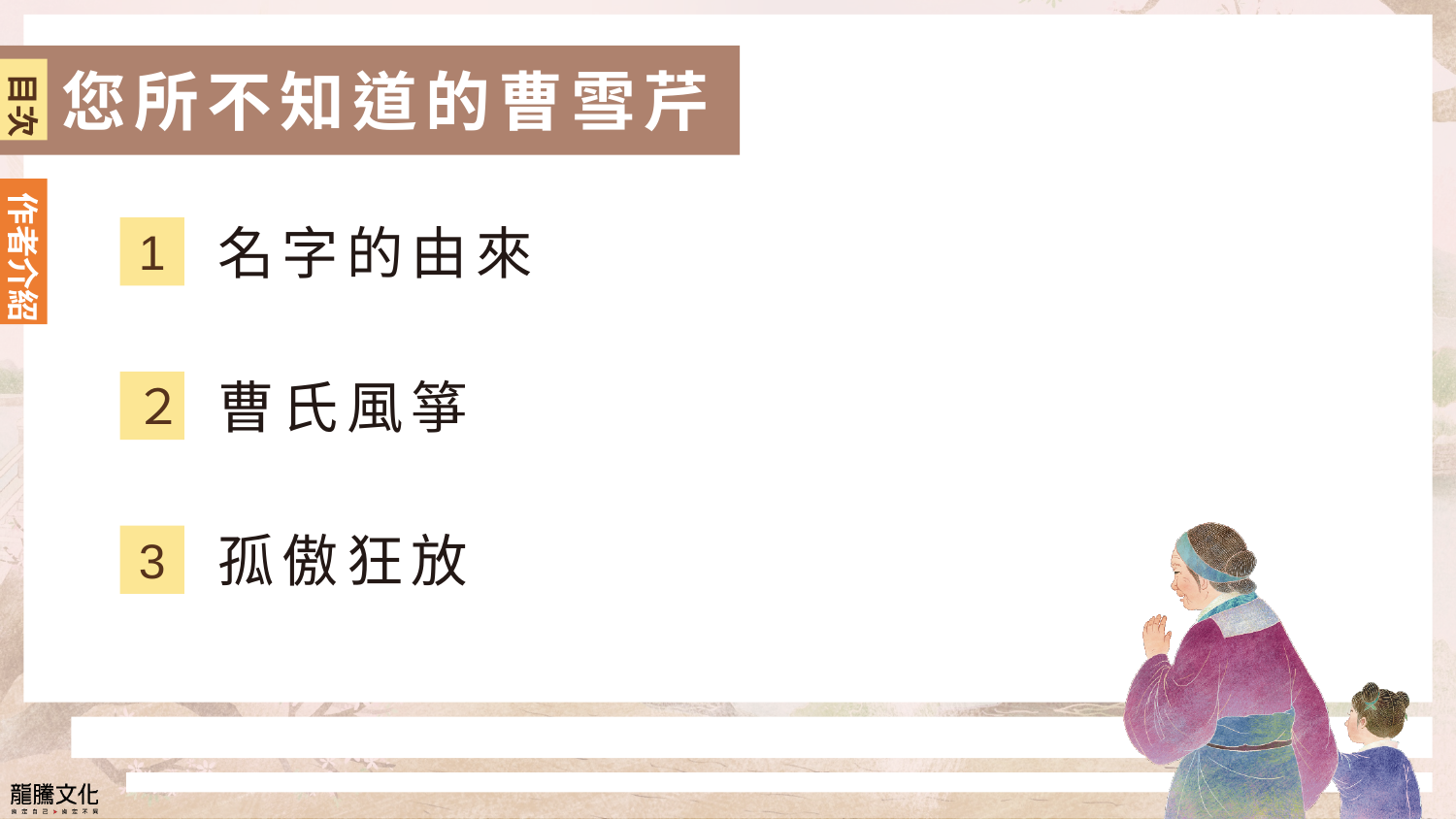

您所不知道的曹雪芹
目次
作者介紹
名字的由來

1
曹氏風箏

２
孤傲狂放

3